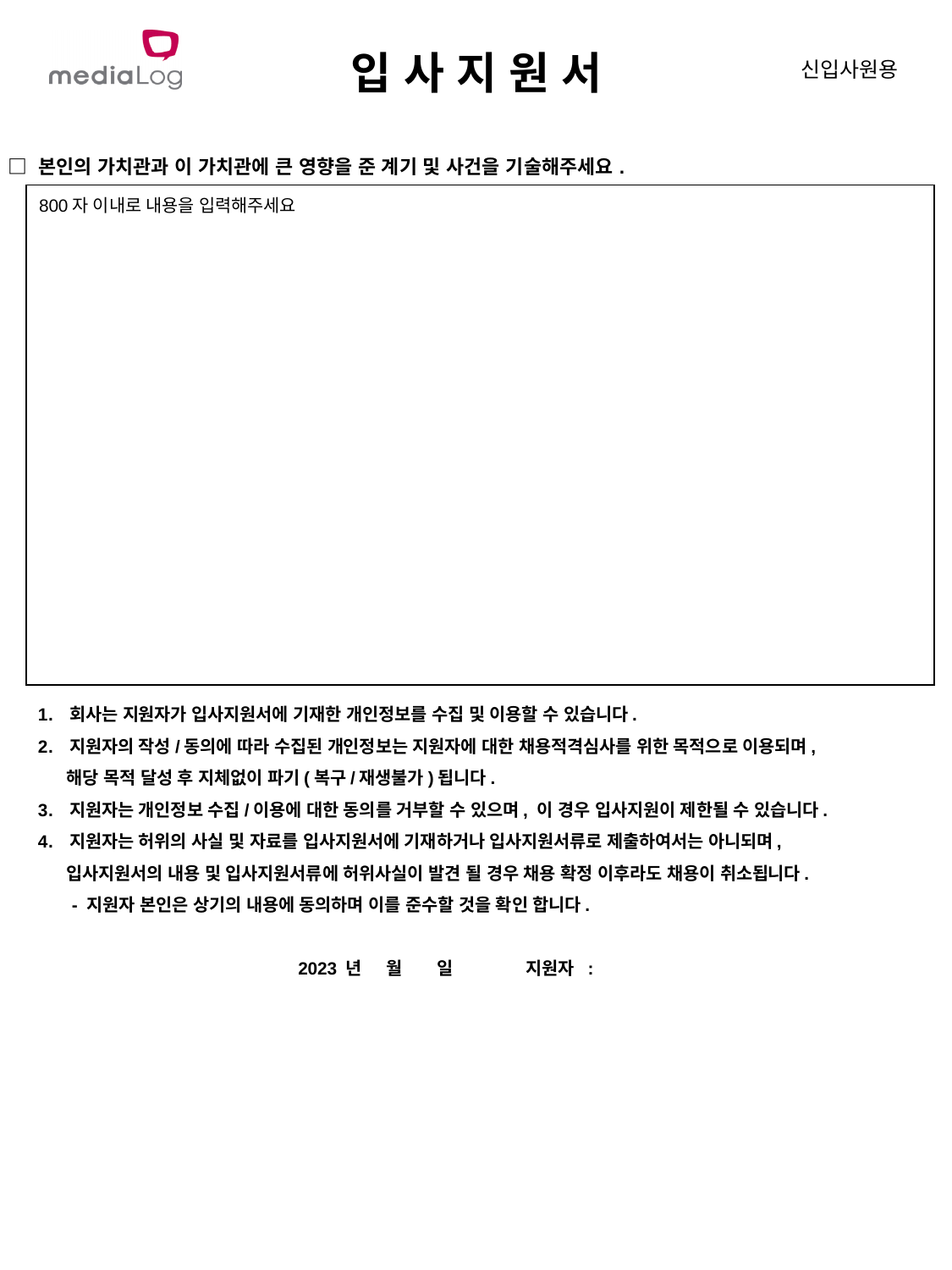

입 사 지 원 서
신입사원용
□ 본인의 가치관과 이 가치관에 큰 영향을 준 계기 및 사건을 기술해주세요.
800자 이내로 내용을 입력해주세요
회사는 지원자가 입사지원서에 기재한 개인정보를 수집 및 이용할 수 있습니다.
지원자의 작성/동의에 따라 수집된 개인정보는 지원자에 대한 채용적격심사를 위한 목적으로 이용되며,
     해당 목적 달성 후 지체없이 파기(복구/재생불가)됩니다.
지원자는 개인정보 수집/이용에 대한 동의를 거부할 수 있으며, 이 경우 입사지원이 제한될 수 있습니다.
지원자는 허위의 사실 및 자료를 입사지원서에 기재하거나 입사지원서류로 제출하여서는 아니되며,
     입사지원서의 내용 및 입사지원서류에 허위사실이 발견 될 경우 채용 확정 이후라도 채용이 취소됩니다.
       - 지원자 본인은 상기의 내용에 동의하며 이를 준수할 것을 확인 합니다.

2023 년     월       일               지원자  :